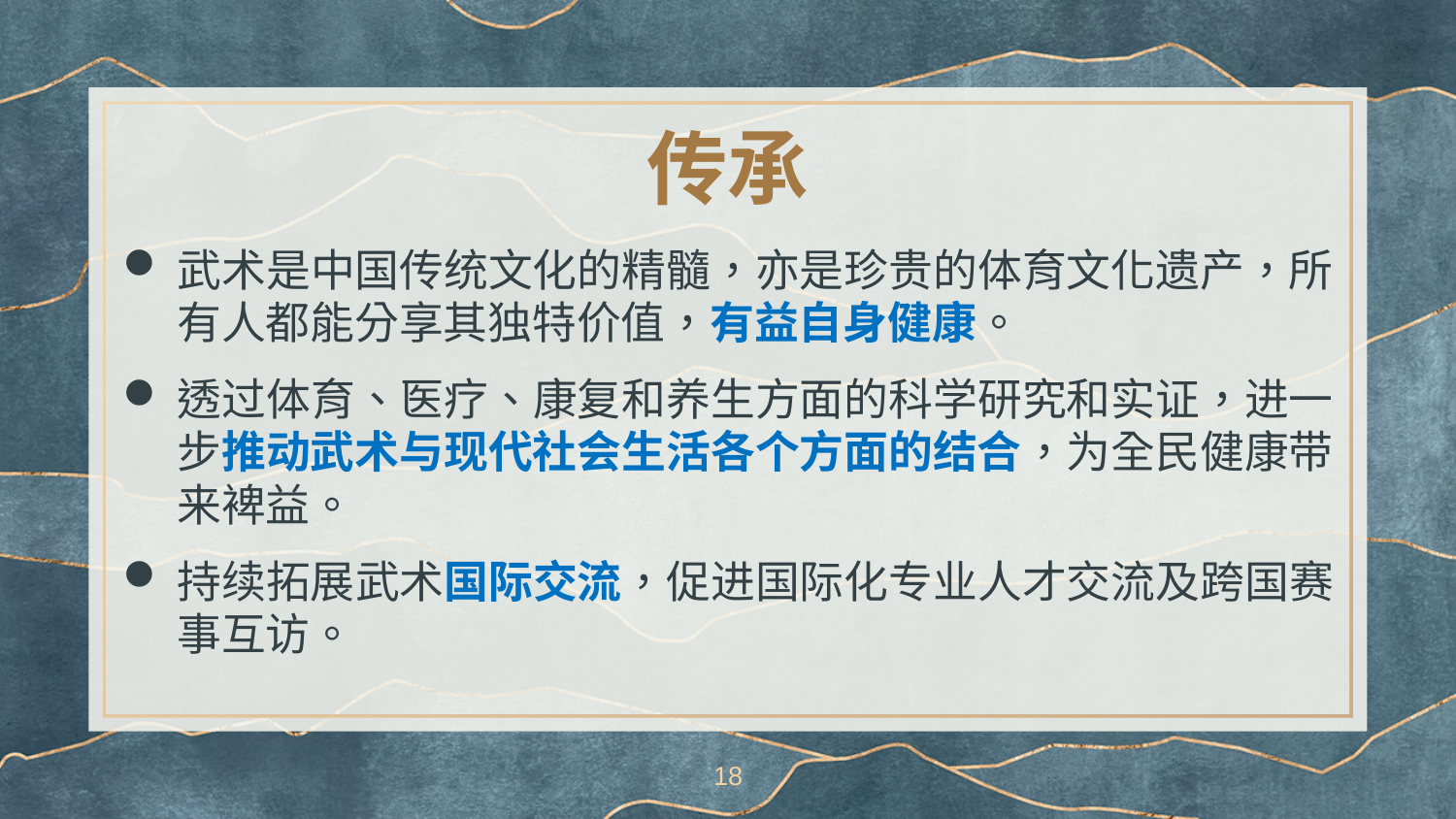

# 传承
武术是中国传统文化的精髓，亦是珍贵的体育文化遗产，所有人都能分享其独特价值，有益自身健康。
透过体育、医疗、康复和养生方面的科学研究和实证，进一步推动武术与现代社会生活各个方面的结合，为全民健康带来裨益。
持续拓展武术国际交流，促进国际化专业人才交流及跨国赛事互访。
18